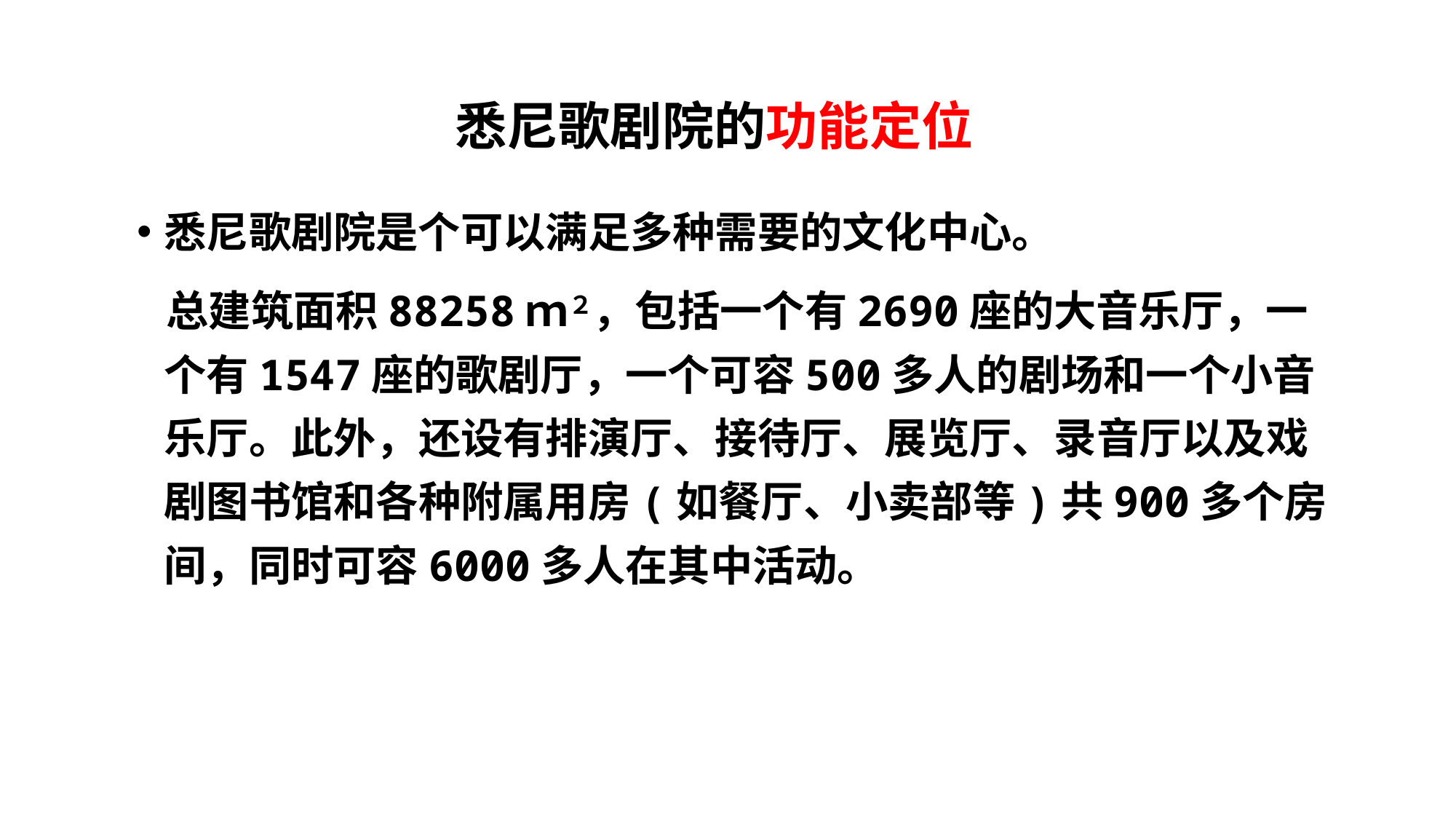

悉尼歌剧院的功能定位
悉尼歌剧院是个可以满足多种需要的文化中心。
  总建筑面积88258ｍ２，包括一个有2690座的大音乐厅，一个有1547座的歌剧厅，一个可容500多人的剧场和一个小音乐厅。此外，还设有排演厅、接待厅、展览厅、录音厅以及戏剧图书馆和各种附属用房(如餐厅、小卖部等)共900多个房间，同时可容6000多人在其中活动。